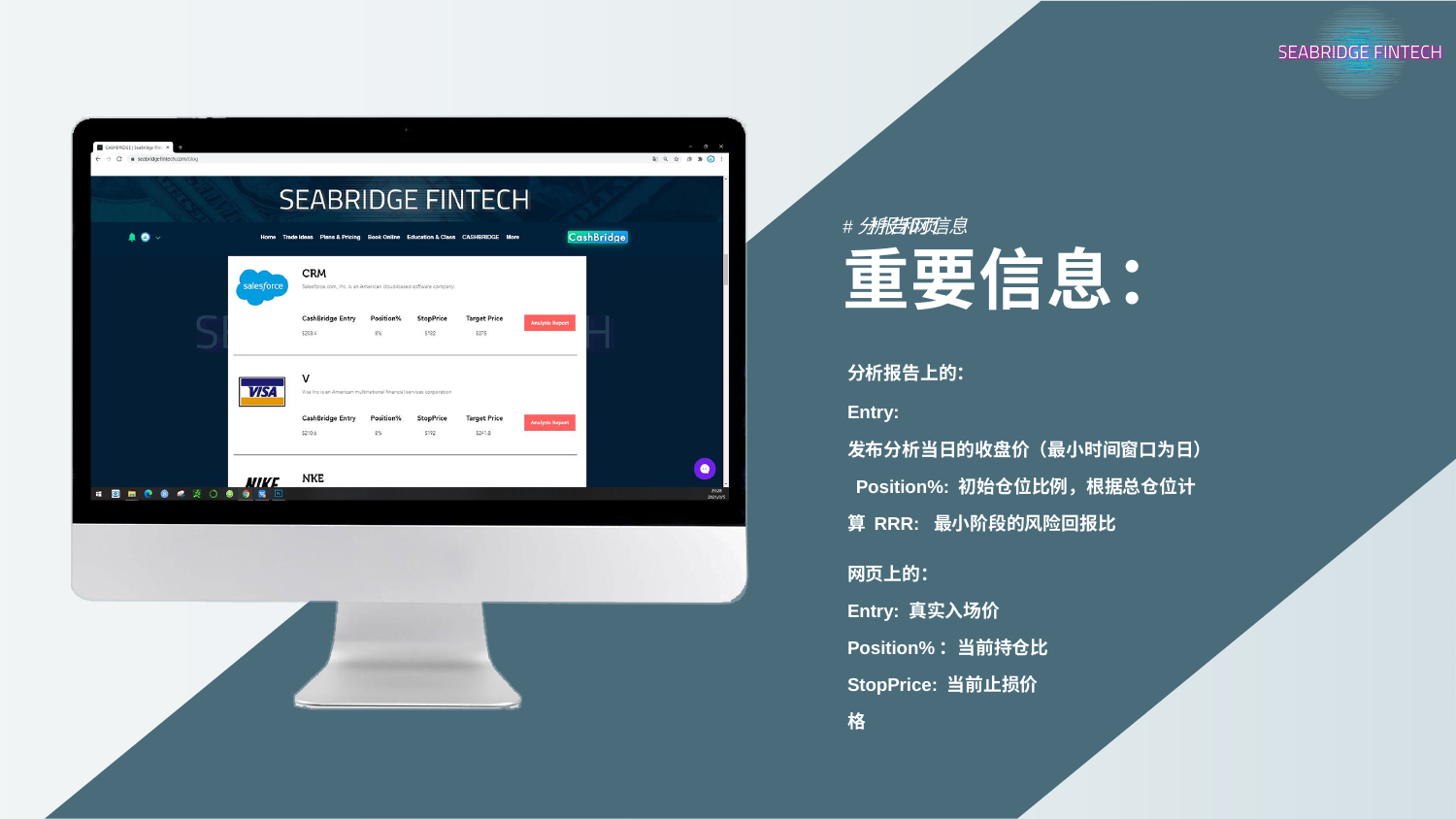

# #分析报告和网页信息
重要信息：
分析报告上的：
Entry:
发布分析当日的收盘价（最小时间窗口为日）  Position%: 初始仓位比例，根据总仓位计算 RRR: 最小阶段的风险回报比

网页上的：
Entry: 真实入场价 Position%：当前持仓比 StopPrice: 当前止损价格